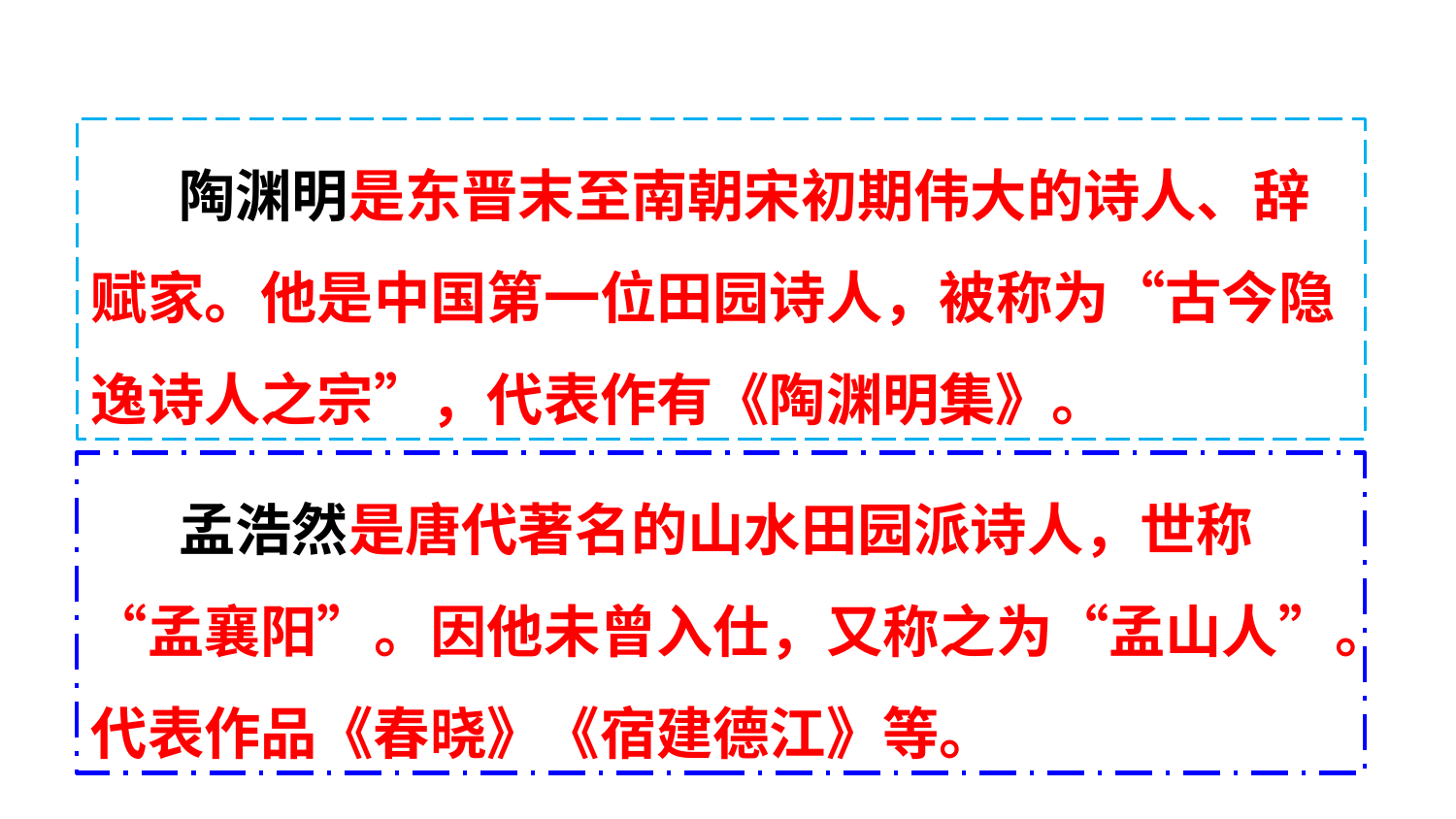

陶渊明是东晋末至南朝宋初期伟大的诗人、辞赋家。他是中国第一位田园诗人，被称为“古今隐逸诗人之宗”，代表作有《陶渊明集》。
  孟浩然是唐代著名的山水田园派诗人，世称“孟襄阳”。因他未曾入仕，又称之为“孟山人”。代表作品《春晓》《宿建德江》等。